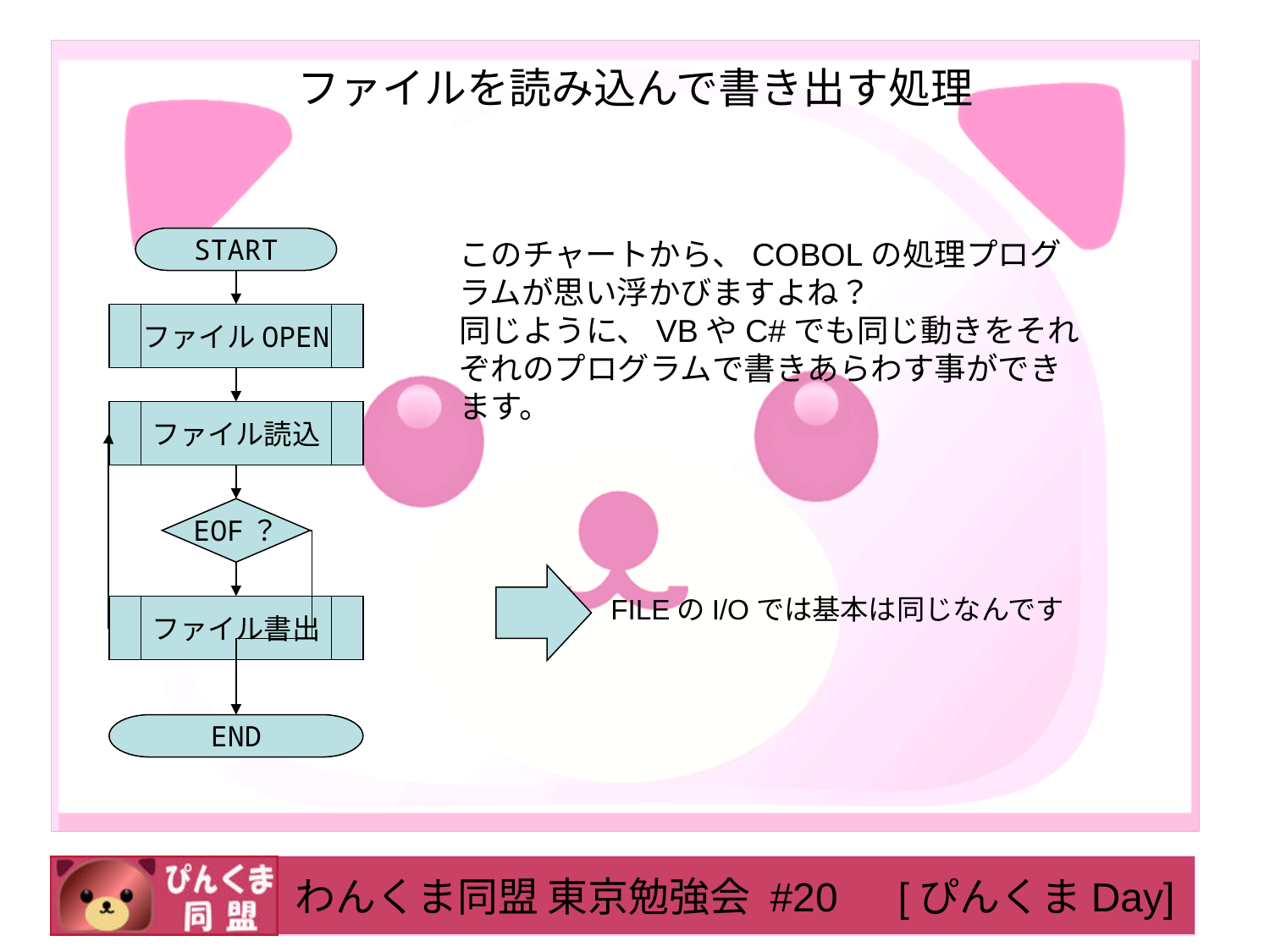

# ファイルを読み込んで書き出す処理

START
ファイルOPEN
ファイル読込
EOF？
ファイル書出
END
このチャートから、COBOLの処理プログラムが思い浮かびますよね？
同じように、VBやC#でも同じ動きをそれぞれのプログラムで書きあらわす事ができます。

FILEのI/Oでは基本は同じなんです